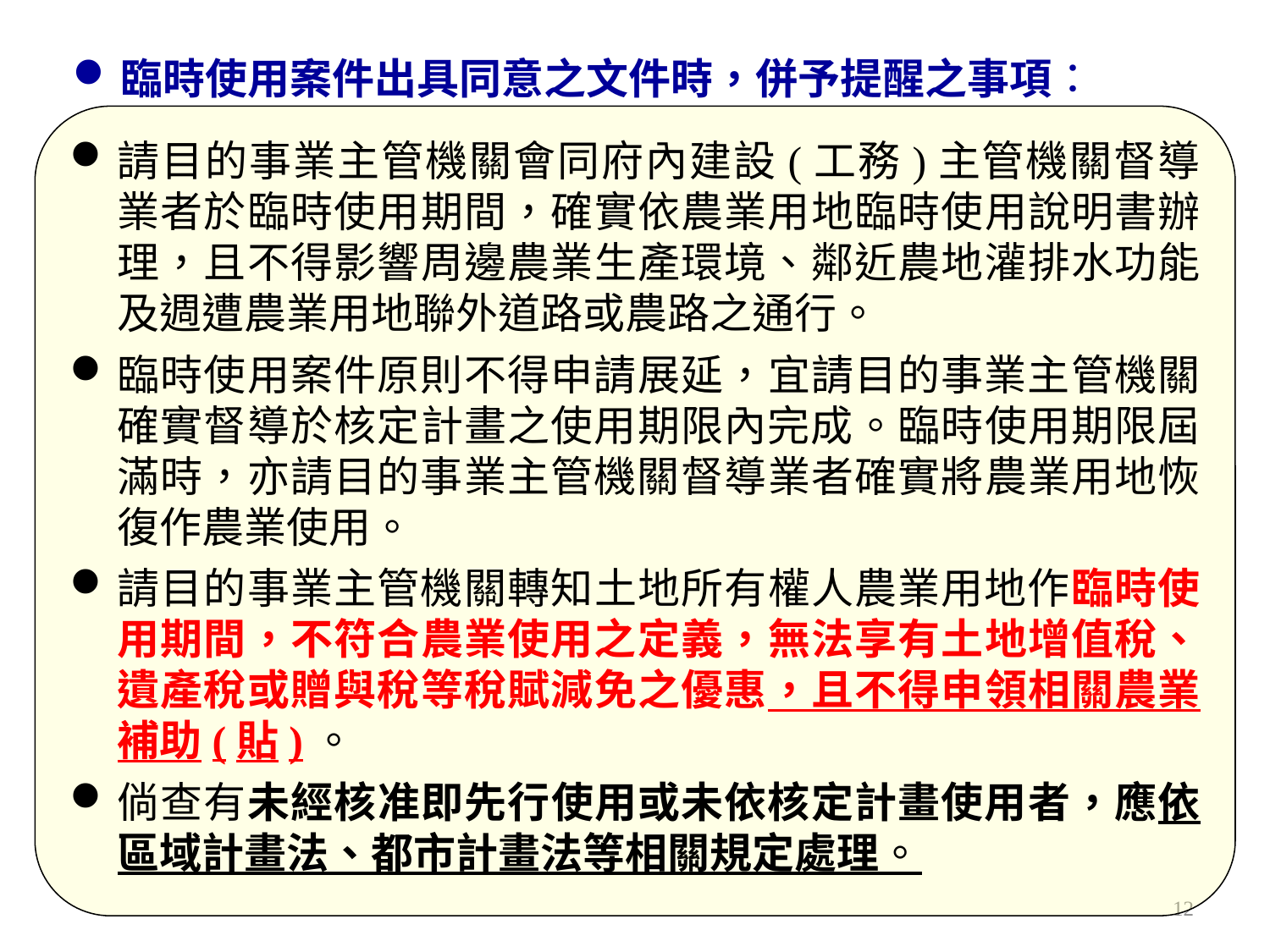

臨時使用案件出具同意之文件時，併予提醒之事項：
請目的事業主管機關會同府內建設(工務)主管機關督導業者於臨時使用期間，確實依農業用地臨時使用說明書辦理，且不得影響周邊農業生產環境、鄰近農地灌排水功能及週遭農業用地聯外道路或農路之通行。
臨時使用案件原則不得申請展延，宜請目的事業主管機關確實督導於核定計畫之使用期限內完成。臨時使用期限屆滿時，亦請目的事業主管機關督導業者確實將農業用地恢復作農業使用。
請目的事業主管機關轉知土地所有權人農業用地作臨時使用期間，不符合農業使用之定義，無法享有土地增值稅、遺產稅或贈與稅等稅賦減免之優惠，且不得申領相關農業補助(貼)。
倘查有未經核准即先行使用或未依核定計畫使用者，應依區域計畫法、都市計畫法等相關規定處理。

12